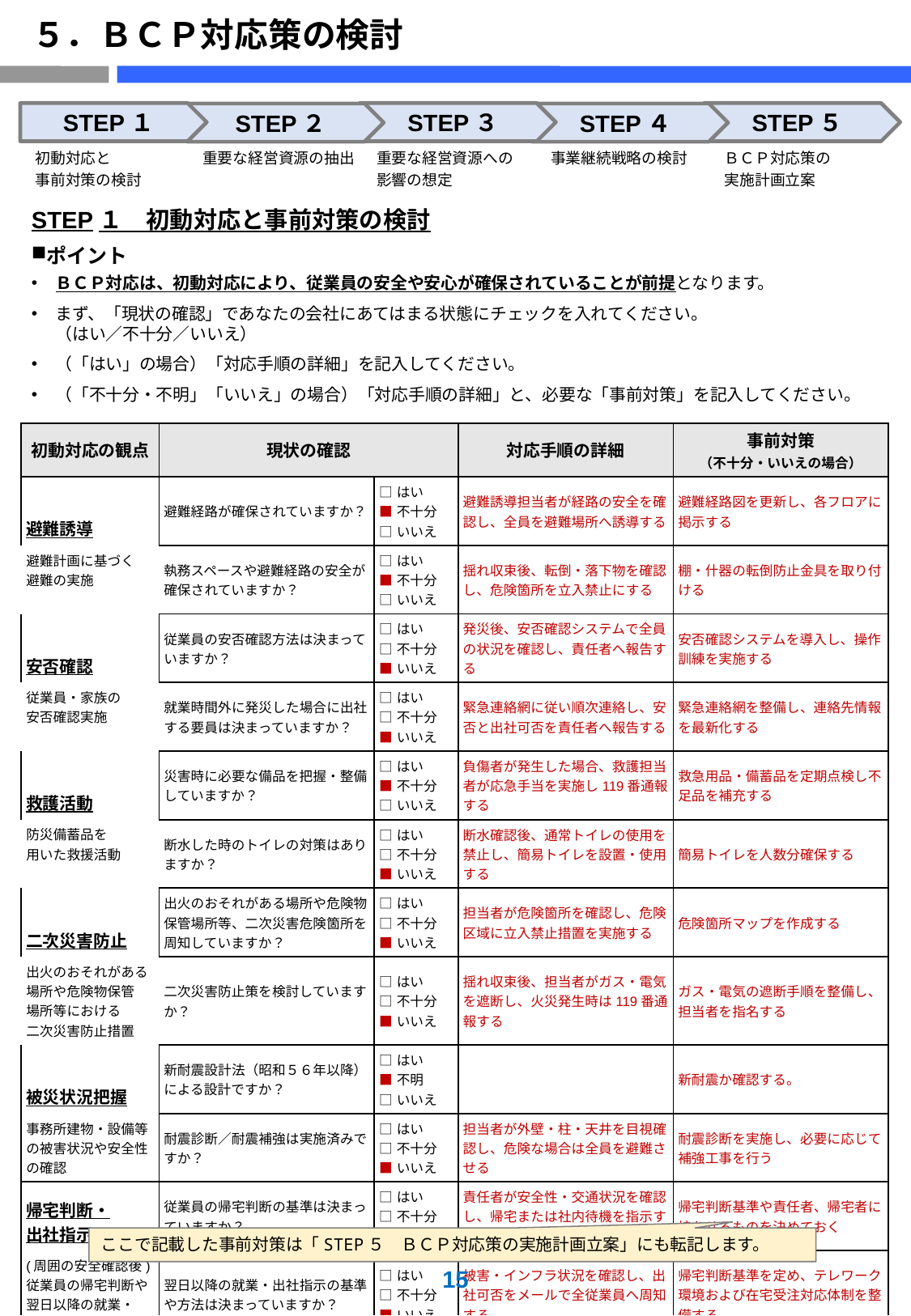

# ５．ＢＣＰ対応策の検討

STEP１　初動対応と事前対策の検討
ポイント
ＢＣＰ対応は、初動対応により、従業員の安全や安心が確保されていることが前提となります。
まず、「現状の確認」であなたの会社にあてはまる状態にチェックを入れてください。
（はい／不十分／いいえ）
（「はい」の場合）「対応手順の詳細」を記入してください。
（「不十分・不明」「いいえ」の場合）「対応手順の詳細」と、必要な「事前対策」を記入してください。
STEP１
STEP３
STEP５
STEP２
STEP４
| 初動対応と 事前対策の検討 | 重要な経営資源の抽出 | 重要な経営資源への 影響の想定 | 事業継続戦略の検討 | ＢＣＰ対応策の 実施計画立案 |
| --- | --- | --- | --- | --- |
| 初動対応の観点 | 現状の確認 |  | 対応手順の詳細 | 事前対策 （不十分・いいえの場合） |
| --- | --- | --- | --- | --- |
| 避難誘導 | 避難経路が確保されていますか？ | □はい ■不十分 □いいえ | 避難誘導担当者が経路の安全を確認し、全員を避難場所へ誘導する | 避難経路図を更新し、各フロアに掲示する |
| 避難計画に基づく 避難の実施 | 執務スペースや避難経路の安全が確保されていますか？ | □はい ■不十分 □いいえ | 揺れ収束後、転倒・落下物を確認し、危険箇所を立入禁止にする | 棚・什器の転倒防止金具を取り付ける |
| 安否確認 | 従業員の安否確認方法は決まっていますか？ | □はい □不十分 ■いいえ | 発災後、安否確認システムで全員の状況を確認し、責任者へ報告する | 安否確認システムを導入し、操作訓練を実施する |
| 従業員・家族の 安否確認実施 | 就業時間外に発災した場合に出社する要員は決まっていますか？ | □はい □不十分 ■いいえ | 緊急連絡網に従い順次連絡し、安否と出社可否を責任者へ報告する | 緊急連絡網を整備し、連絡先情報を最新化する |
| 救護活動 | 災害時に必要な備品を把握・整備していますか？ | □はい ■不十分 □いいえ | 負傷者が発生した場合、救護担当者が応急手当を実施し119番通報する | 救急用品・備蓄品を定期点検し不足品を補充する |
| 防災備蓄品を 用いた救援活動 | 断水した時のトイレの対策はありますか？ | □はい □不十分 ■いいえ | 断水確認後、通常トイレの使用を禁止し、簡易トイレを設置・使用する | 簡易トイレを人数分確保する |
| 二次災害防止 | 出火のおそれがある場所や危険物保管場所等、二次災害危険箇所を周知していますか？ | □はい □不十分 ■いいえ | 担当者が危険箇所を確認し、危険区域に立入禁止措置を実施する | 危険箇所マップを作成する |
| 出火のおそれがある 場所や危険物保管 場所等における 二次災害防止措置 | 二次災害防止策を検討していますか？ | □はい □不十分 ■いいえ | 揺れ収束後、担当者がガス・電気を遮断し、火災発生時は119番通報する | ガス・電気の遮断手順を整備し、担当者を指名する |
| 被災状況把握 | 新耐震設計法（昭和５６年以降）による設計ですか？ | □はい ■不明 □いいえ |  | 新耐震か確認する。 |
| 事務所建物・設備等の被害状況や安全性の確認 | 耐震診断／耐震補強は実施済みですか？ | □はい □不十分 ■いいえ | 担当者が外壁・柱・天井を目視確認し、危険な場合は全員を避難させる | 耐震診断を実施し、必要に応じて補強工事を行う |
| 帰宅判断・ 出社指示 | 従業員の帰宅判断の基準は決まっていますか？ | □はい □不十分 ■いいえ | 責任者が安全性・交通状況を確認し、帰宅または社内待機を指示する | 帰宅判断基準や責任者、帰宅者に持たせるものを決めておく |
| (周囲の安全確認後)従業員の帰宅判断や翌日以降の就業・ 出社指示 | 翌日以降の就業・出社指示の基準や方法は決まっていますか？ | □はい □不十分 ■いいえ | 被害・インフラ状況を確認し、出社可否をメールで全従業員へ周知する | 帰宅判断基準を定め、テレワーク環境および在宅受注対応体制を整備する |
ここで記載した事前対策は「STEP５　ＢＣＰ対応策の実施計画立案」にも転記します。
15